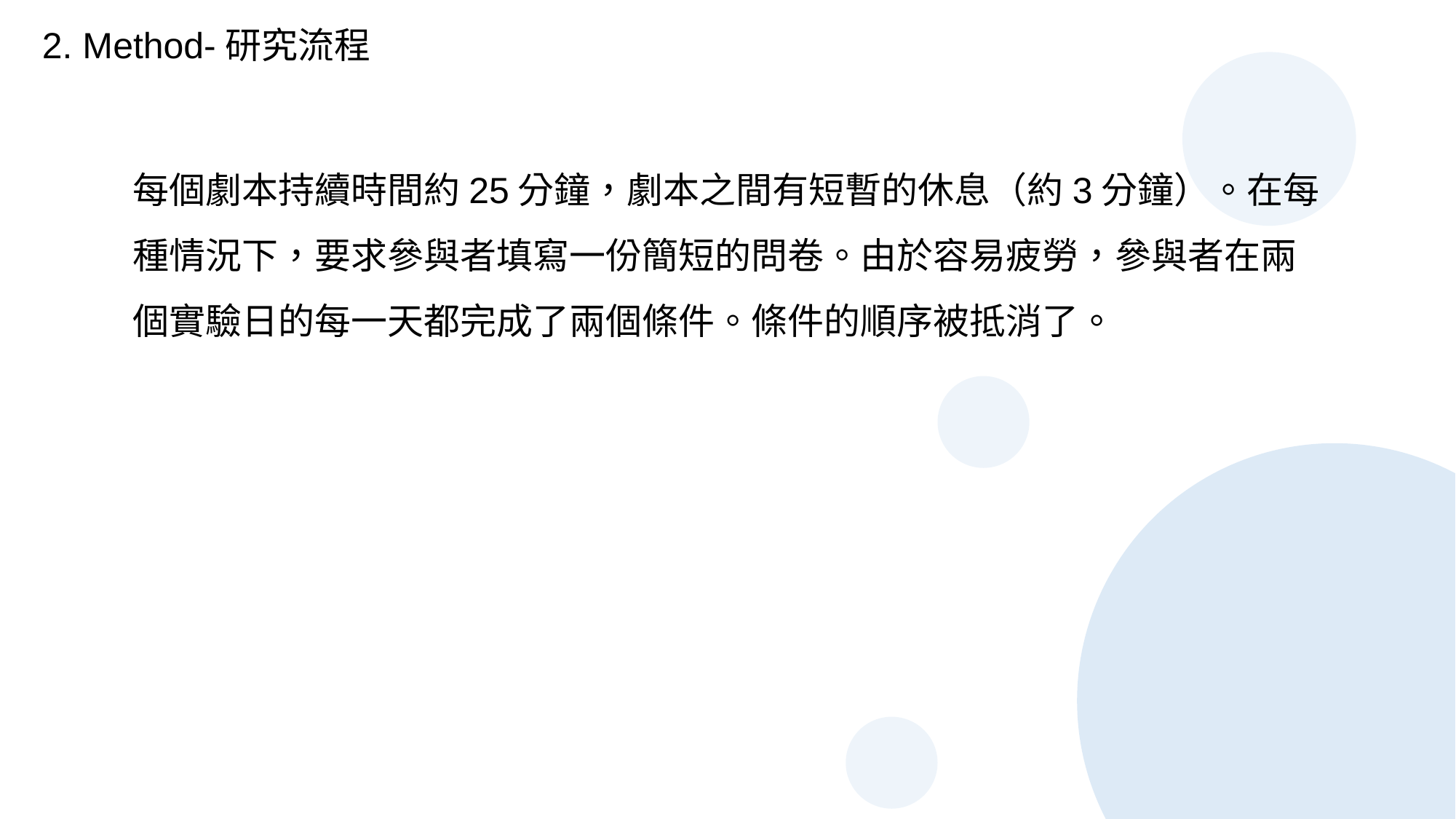

2. Method-研究流程

每個劇本持續時間約25分鐘，劇本之間有短暫的休息（約3分鐘）。在每種情況下，要求參與者填寫一份簡短的問卷。由於容易疲勞，參與者在兩個實驗日的每一天都完成了兩個條件。條件的順序被抵消了。